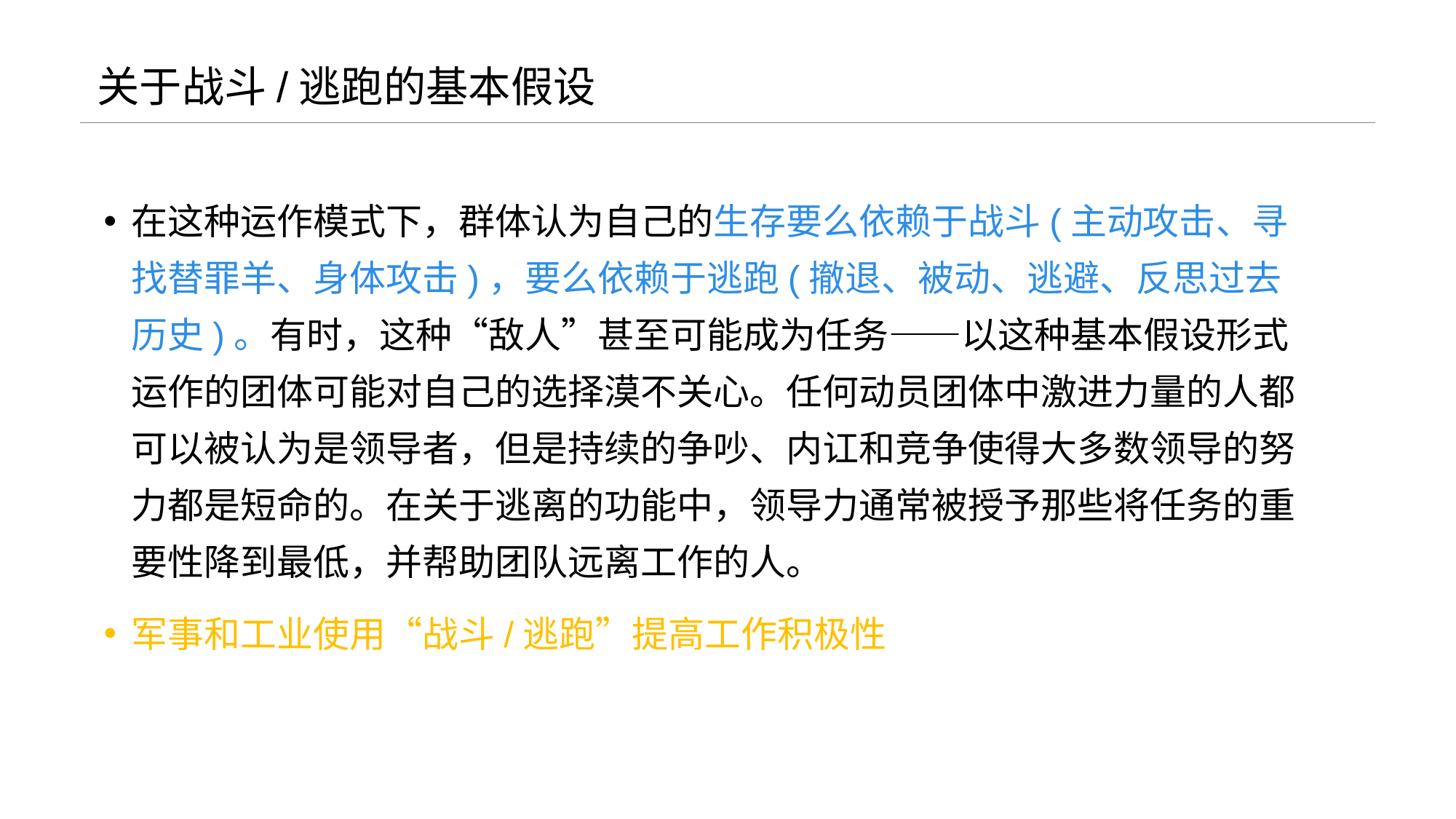

关于战斗/逃跑的基本假设
在这种运作模式下，群体认为自己的生存要么依赖于战斗(主动攻击、寻找替罪羊、身体攻击)，要么依赖于逃跑(撤退、被动、逃避、反思过去历史)。有时，这种“敌人”甚至可能成为任务——以这种基本假设形式运作的团体可能对自己的选择漠不关心。任何动员团体中激进力量的人都可以被认为是领导者，但是持续的争吵、内讧和竞争使得大多数领导的努力都是短命的。在关于逃离的功能中，领导力通常被授予那些将任务的重要性降到最低，并帮助团队远离工作的人。
军事和工业使用“战斗/逃跑”提高工作积极性
5